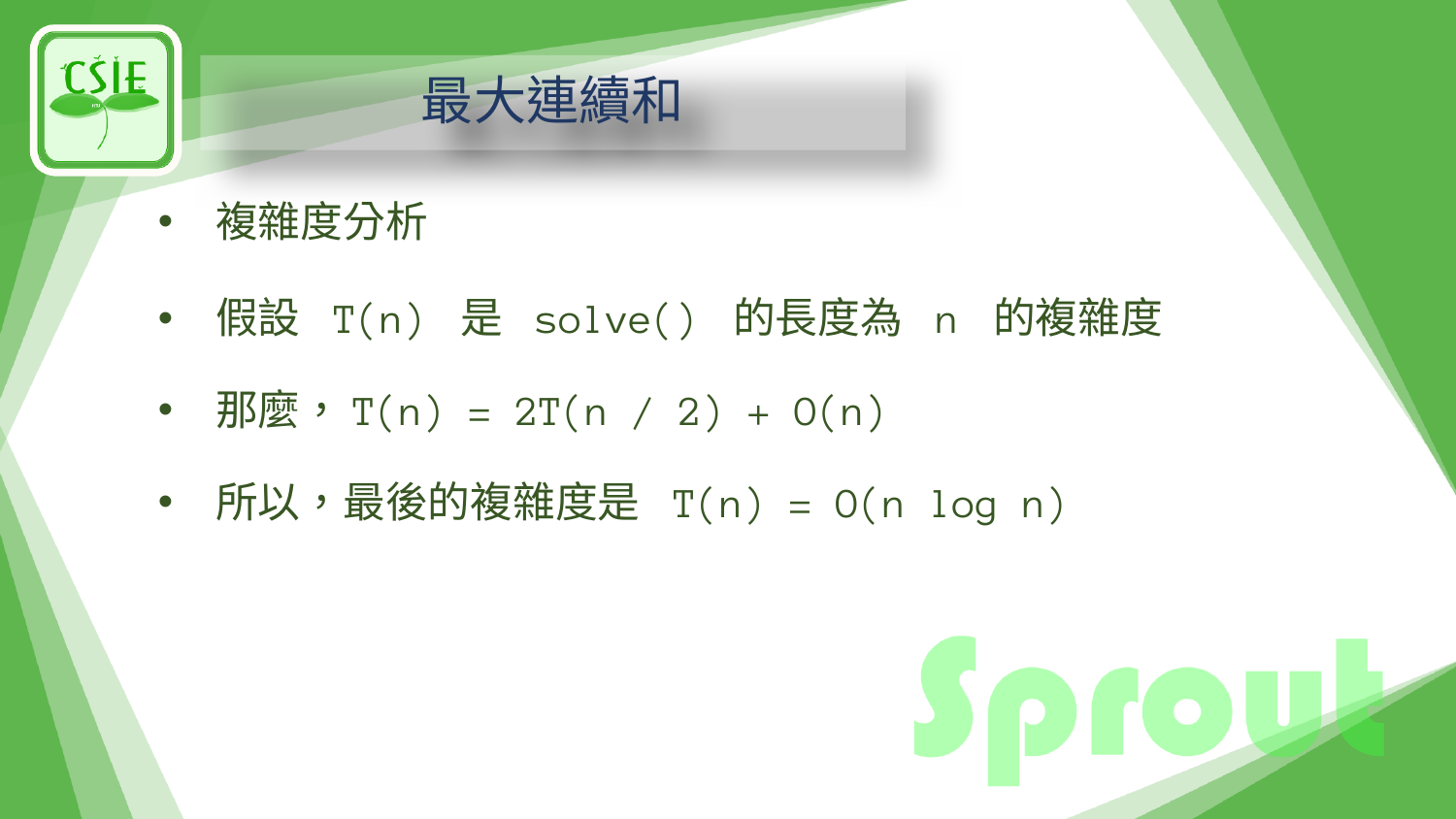

# 最大連續和
複雜度分析
假設 T(n) 是 solve() 的長度為 n 的複雜度
那麼，T(n) = 2T(n / 2) + O(n)
所以，最後的複雜度是 T(n) = O(n log n)